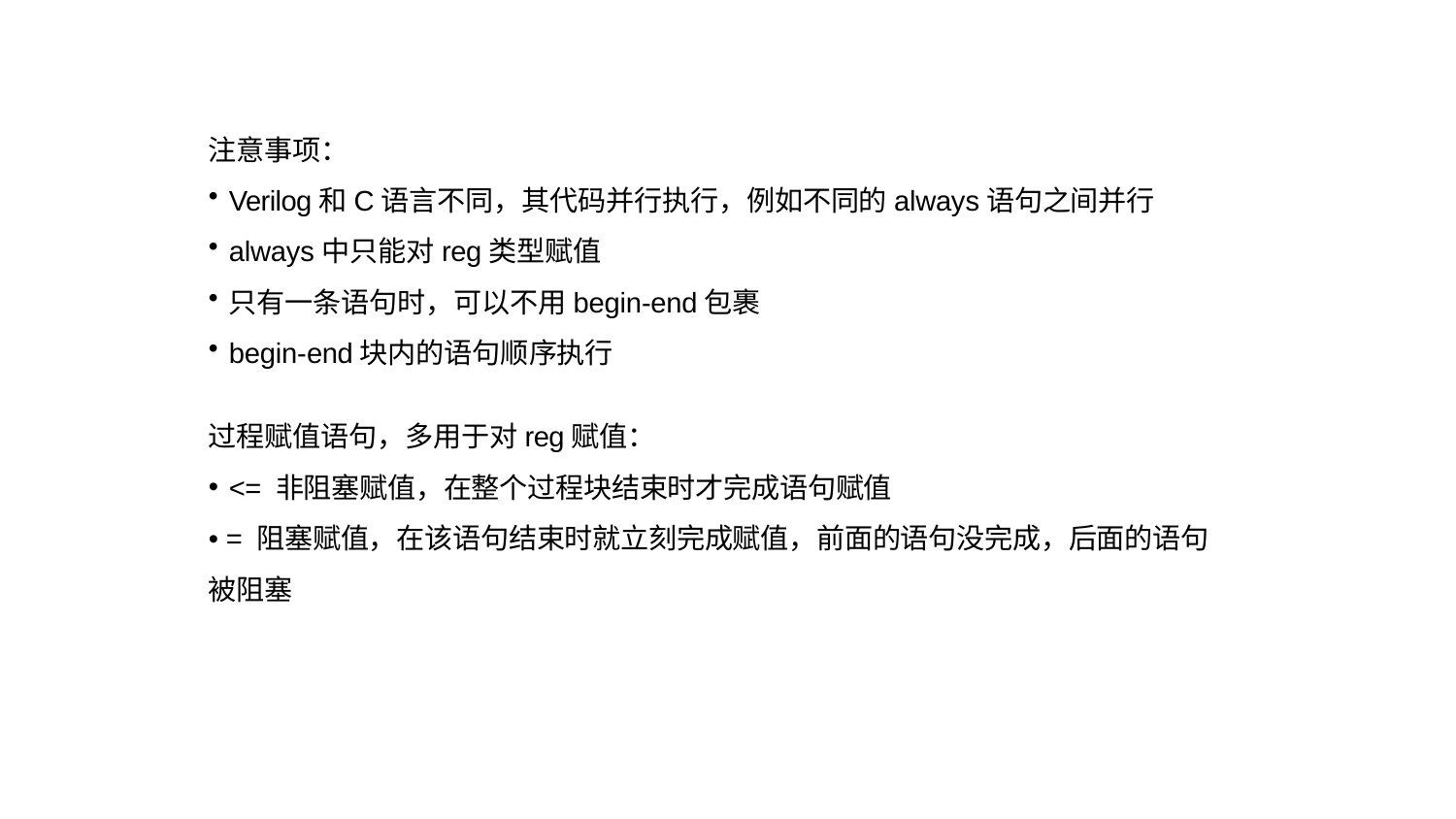

注意事项：
Verilog和C语言不同，其代码并行执行，例如不同的always语句之间并行
always中只能对reg类型赋值
只有一条语句时，可以不用begin-end包裹
begin-end块内的语句顺序执行

过程赋值语句，多用于对reg赋值：
<= 非阻塞赋值，在整个过程块结束时才完成语句赋值
• = 阻塞赋值，在该语句结束时就立刻完成赋值，前面的语句没完成，后面的语句被阻塞
4